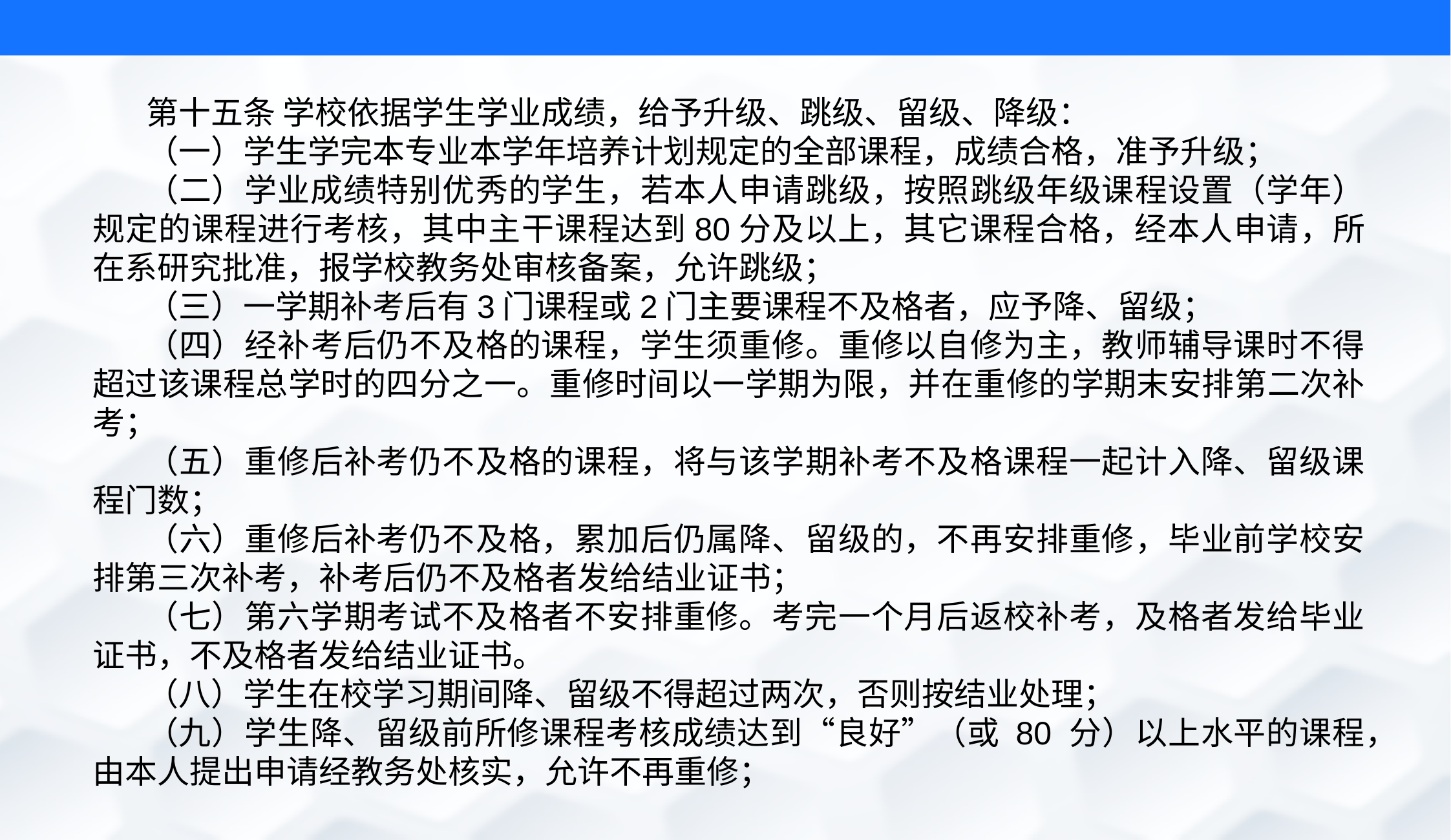

第十五条 学校依据学生学业成绩，给予升级、跳级、留级、降级：
（一）学生学完本专业本学年培养计划规定的全部课程，成绩合格，准予升级；
（二）学业成绩特别优秀的学生，若本人申请跳级，按照跳级年级课程设置（学年）规定的课程进行考核，其中主干课程达到80分及以上，其它课程合格，经本人申请，所在系研究批准，报学校教务处审核备案，允许跳级；
（三）一学期补考后有3门课程或2门主要课程不及格者，应予降、留级；
（四）经补考后仍不及格的课程，学生须重修。重修以自修为主，教师辅导课时不得超过该课程总学时的四分之一。重修时间以一学期为限，并在重修的学期末安排第二次补考；
（五）重修后补考仍不及格的课程，将与该学期补考不及格课程一起计入降、留级课程门数；
（六）重修后补考仍不及格，累加后仍属降、留级的，不再安排重修，毕业前学校安排第三次补考，补考后仍不及格者发给结业证书；
（七）第六学期考试不及格者不安排重修。考完一个月后返校补考，及格者发给毕业证书，不及格者发给结业证书。
（八）学生在校学习期间降、留级不得超过两次，否则按结业处理；
（九）学生降、留级前所修课程考核成绩达到“良好”（或 80 分）以上水平的课程，由本人提出申请经教务处核实，允许不再重修；